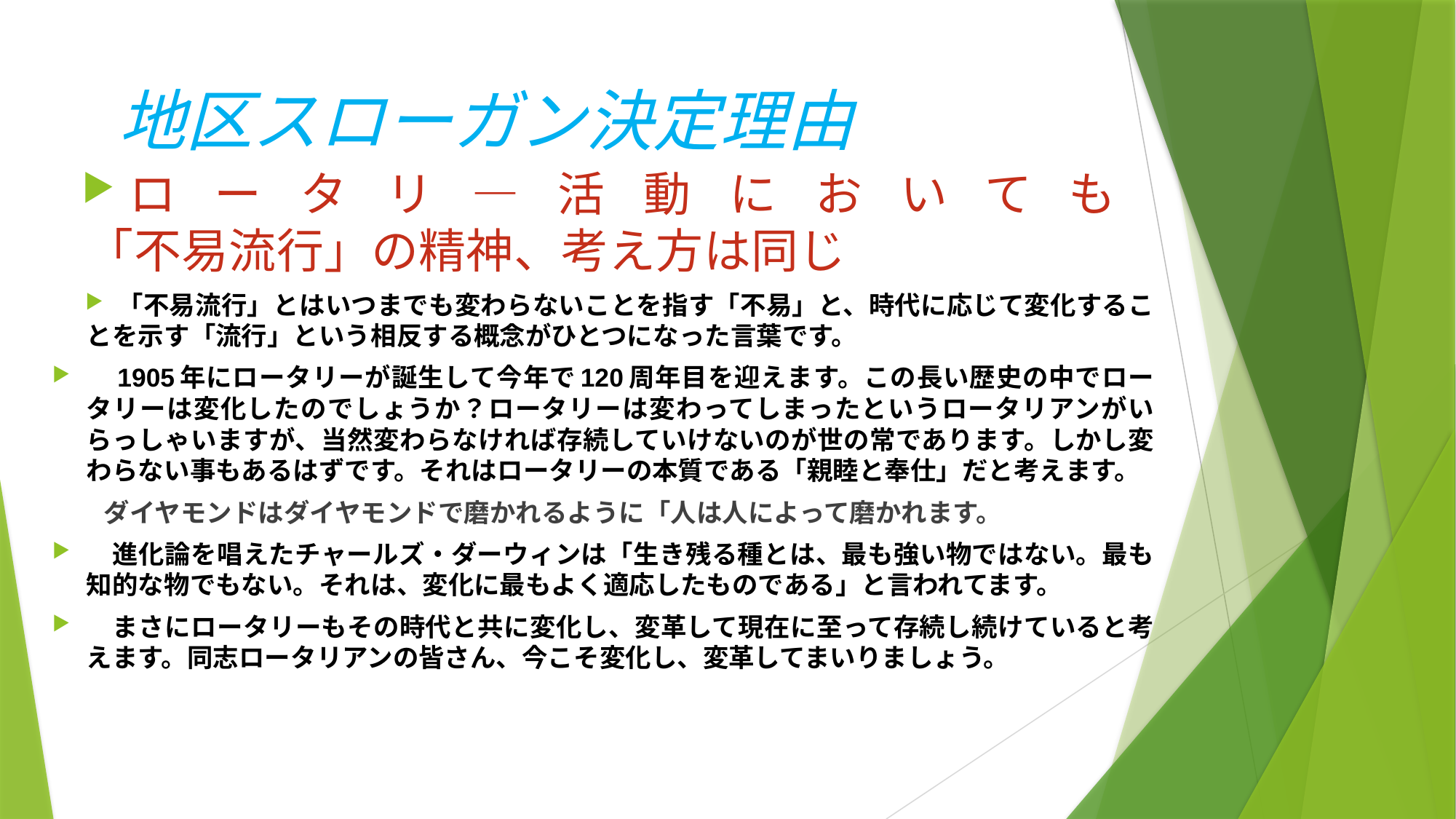

# 地区スローガン決定理由
ロータリ―活動においても
「不易流行」の精神、考え方は同じ
「不易流行」とはいつまでも変わらないことを指す「不易」と、時代に応じて変化することを示す「流行」という相反する概念がひとつになった言葉です。
　1905年にロータリーが誕生して今年で120周年目を迎えます。この長い歴史の中でロータリーは変化したのでしょうか？ロータリーは変わってしまったというロータリアンがいらっしゃいますが、当然変わらなければ存続していけないのが世の常であります。しかし変わらない事もあるはずです。それはロータリーの本質である「親睦と奉仕」だと考えます。
　　ダイヤモンドはダイヤモンドで磨かれるように「人は人によって磨かれます。
　進化論を唱えたチャールズ・ダーウィンは「生き残る種とは、最も強い物ではない。最も知的な物でもない。それは、変化に最もよく適応したものである」と言われてます。
　まさにロータリーもその時代と共に変化し、変革して現在に至って存続し続けていると考えます。同志ロータリアンの皆さん、今こそ変化し、変革してまいりましょう。